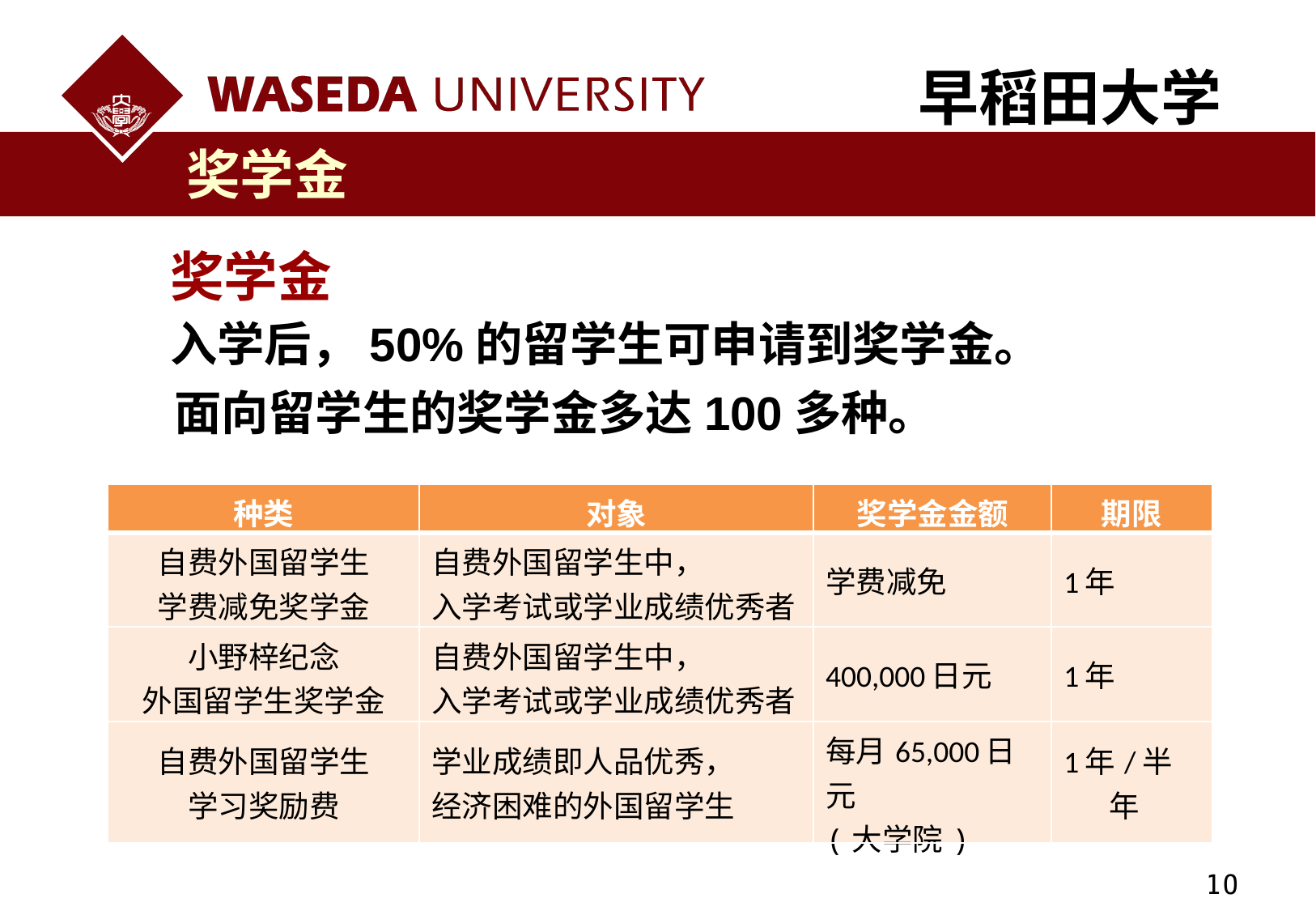

早稻田大学
       奖学金
   奖学金
   入学后，50%的留学生可申请到奖学金。
    面向留学生的奖学金多达100多种。
| 种类 | 对象 | 奖学金金额 | 期限 |
| --- | --- | --- | --- |
| 自费外国留学生 学费减免奖学金 | 自费外国留学生中， 入学考试或学业成绩优秀者 | 学费减免 | 1年 |
| 小野梓纪念 外国留学生奖学金 | 自费外国留学生中， 入学考试或学业成绩优秀者 | 400,000日元 | 1年 |
| 自费外国留学生 学习奖励费 | 学业成绩即人品优秀， 经济困难的外国留学生 | 每月65,000日元 (大学院) | 1年/半年 |